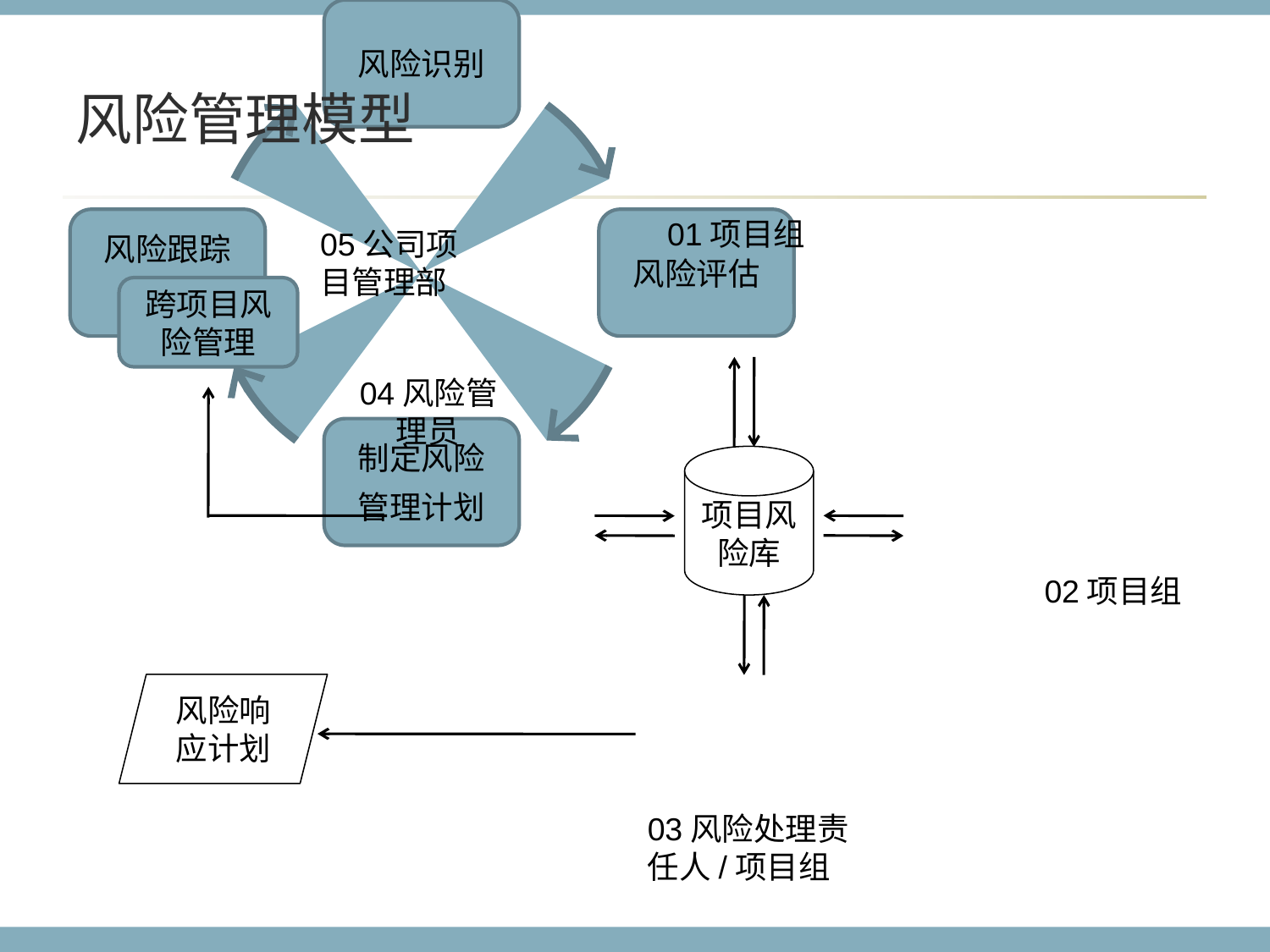

# 风险管理模型
01项目组
05公司项目管理部
风险识别
风险评估
制定风险
管理计划
风险跟踪
和监控
跨项目风险管理
04风险管
    理员
项目风险库
02项目组
风险响应计划
03风险处理责任人/项目组